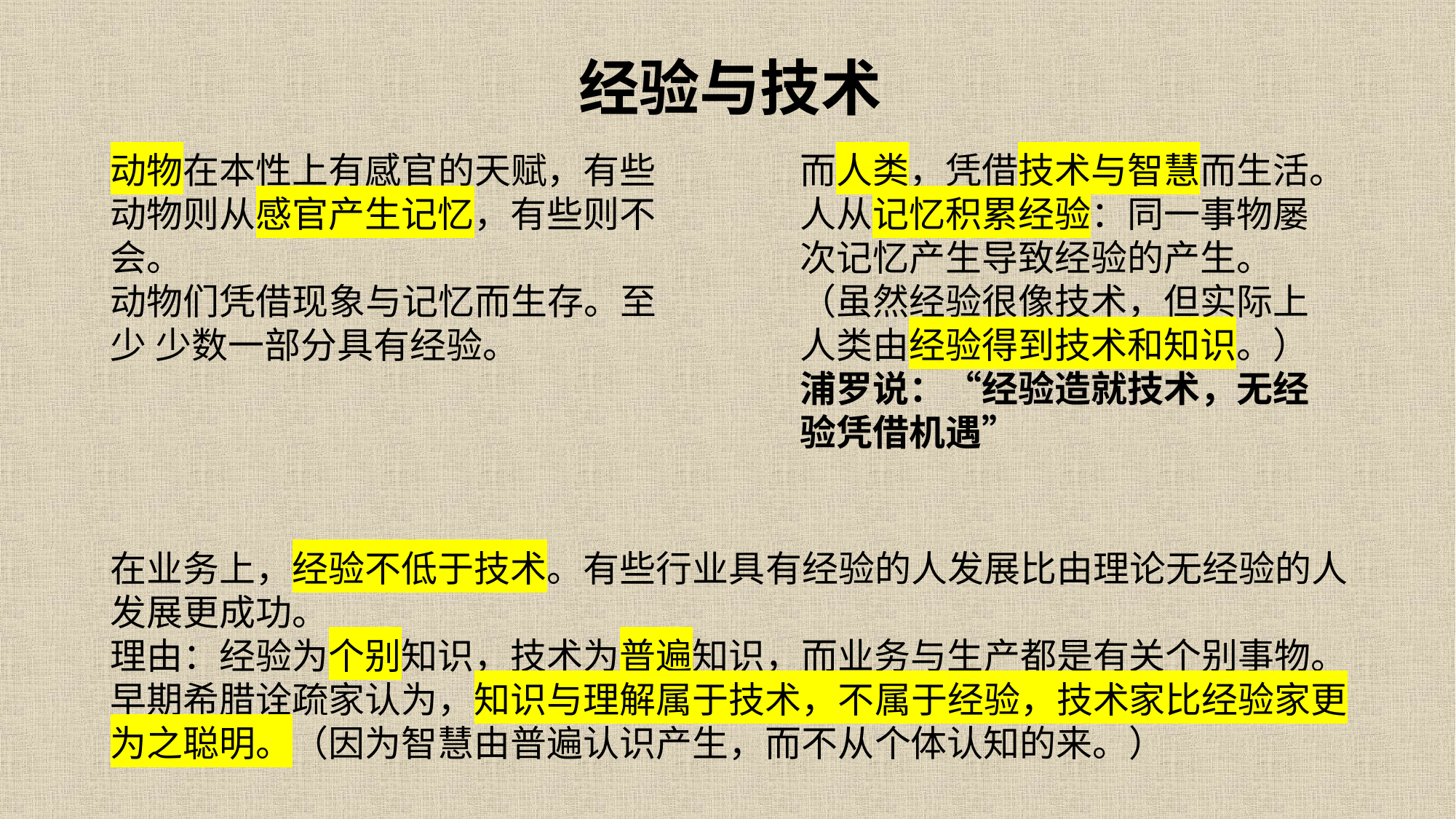

经验与技术
动物在本性上有感官的天赋，有些动物则从感官产生记忆，有些则不会。
动物们凭借现象与记忆而生存。至少 少数一部分具有经验。

而人类，凭借技术与智慧而生活。
人从记忆积累经验：同一事物屡次记忆产生导致经验的产生。（虽然经验很像技术，但实际上人类由经验得到技术和知识。）
浦罗说：“经验造就技术，无经验凭借机遇”
在业务上，经验不低于技术。有些行业具有经验的人发展比由理论无经验的人发展更成功。
理由：经验为个别知识，技术为普遍知识，而业务与生产都是有关个别事物。
早期希腊诠疏家认为，知识与理解属于技术，不属于经验，技术家比经验家更为之聪明。（因为智慧由普遍认识产生，而不从个体认知的来。）